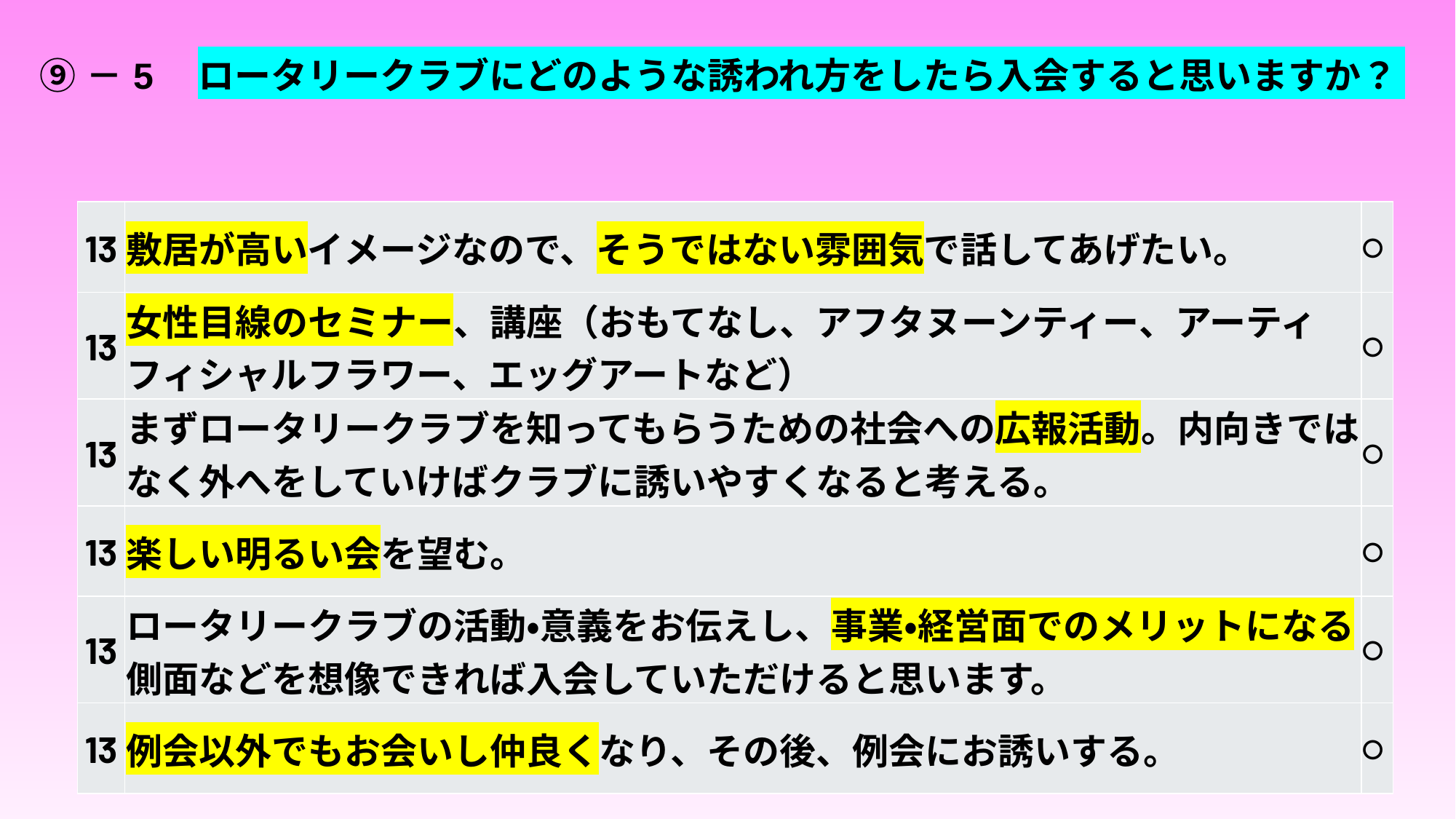

# ⑨－5　ロータリークラブにどのような誘われ方をしたら入会すると思いますか？
| 13 | 敷居が高いイメージなので、そうではない雰囲気で話してあげたい。 | 〇 |
| --- | --- | --- |
| 13 | 女性目線のセミナー、講座（おもてなし、アフタヌーンティー、アーティフィシャルフラワー、エッグアートなど） | 〇 |
| 13 | まずロータリークラブを知ってもらうための社会への広報活動。内向きではなく外へをしていけばクラブに誘いやすくなると考える。 | 〇 |
| 13 | 楽しい明るい会を望む。 | 〇 |
| 13 | ロータリークラブの活動・意義をお伝えし、事業・経営面でのメリットになる側面などを想像できれば入会していただけると思います。 | 〇 |
| 13 | 例会以外でもお会いし仲良くなり、その後、例会にお誘いする。 | 〇 |